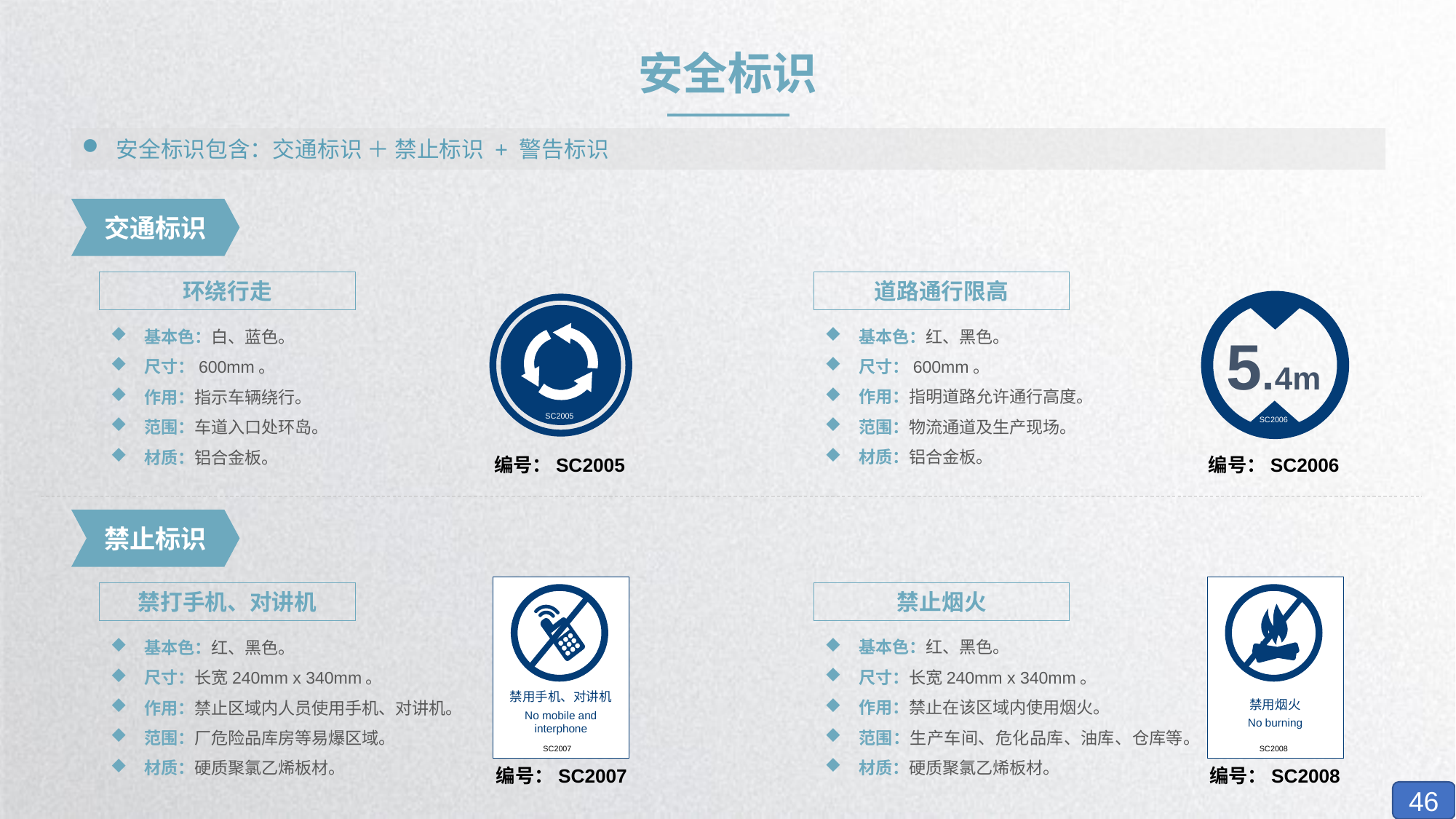

安全标识

安全标识包含：交通标识 ＋ 禁止标识 + 警告标识
交通标识
道路通行限高
环绕行走

基本色：红、黑色。
尺寸：600mm。
作用：指明道路允许通行高度。
范围：物流通道及生产现场。
材质：铝合金板。
基本色：白、蓝色。
尺寸：600mm。
作用：指示车辆绕行。
范围：车道入口处环岛。
材质：铝合金板。
5.4m

SC2005
SC2006
编号：SC2006
编号：SC2005
禁止标识

禁用手机、对讲机
No mobile and interphone
SC2007

禁用烟火
No burning
SC2008

禁止烟火
禁打手机、对讲机
基本色：红、黑色。
尺寸：长宽240mm x 340mm。
作用：禁止在该区域内使用烟火。
范围：生产车间、危化品库、油库、仓库等。
材质：硬质聚氯乙烯板材。
基本色：红、黑色。
尺寸：长宽240mm x 340mm。
作用：禁止区域内人员使用手机、对讲机。
范围：厂危险品库房等易爆区域。
材质：硬质聚氯乙烯板材。
编号：SC2007
编号：SC2008
46